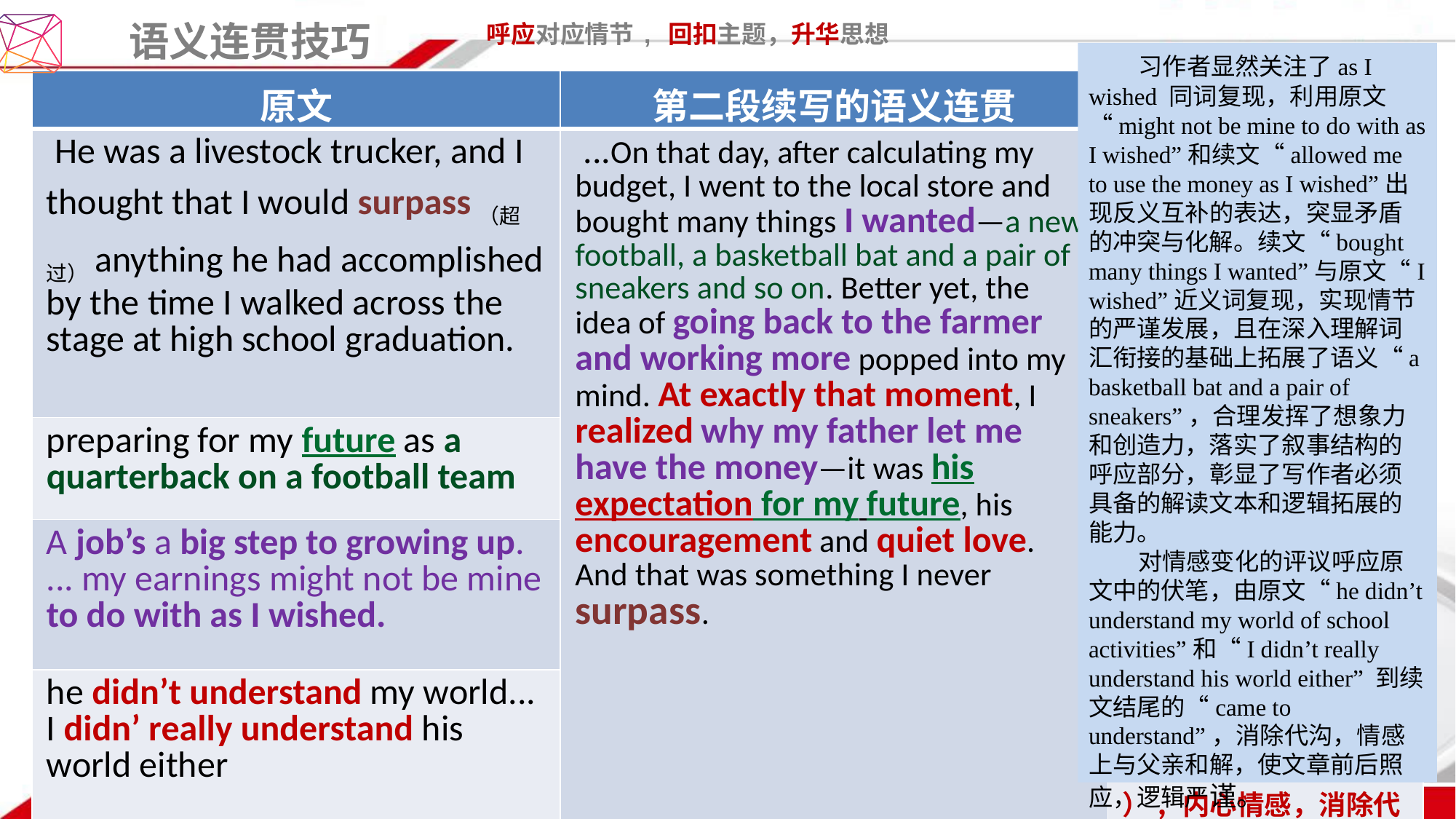

语义连贯技巧            呼应对应情节, 回扣主题，升华思想

       习作者显然关注了as I wished 同词复现，利用原文“might not be mine to do with as I wished”和续文“allowed me to use the money as I wished”出现反义互补的表达，突显矛盾的冲突与化解。续文“bought many things I wanted”与原文“I wished”近义词复现，实现情节的严谨发展，且在深入理解词汇衔接的基础上拓展了语义“a basketball bat and a pair of sneakers”，合理发挥了想象力和创造力，落实了叙事结构的呼应部分，彰显了写作者必须具备的解读文本和逻辑拓展的能力。
        对情感变化的评议呼应原文中的伏笔，由原文“he didn’t understand my world of school activities”和“I didn’t really understand his world either” 到续文结尾的“came to understand”，消除代沟，情感上与父亲和解，使文章前后照应，逻辑严谨。
| 原文 | 第二段续写的语义连贯 | 技巧 |
| --- | --- | --- |
| He was a livestock trucker, and I thought that I would surpass（超过）anything he had accomplished by the time I walked across the stage at high school graduation. | ...On that day, after calculating my budget, I went to the local store and bought many things I wanted—a new football, a basketball bat and a pair of sneakers and so on. Better yet, the idea of going back to the farmer and working more popped into my mind. At exactly that moment, I realized why my father let me have the money—it was his expectation for my future, his encouragement and quiet love. And that was something I never surpass. | 同词复现，赋予新义（父爱无法超越） |
| preparing for my future as a quarterback on a football team |  | 同词复现，赋予新义（人生未来） |
| A job’s a big step to growing up. ... my earnings might not be mine to do with as I wished. |  | job的引申义，“年少不知工作苦，读懂已是过来人”，工作艰辛和意义。 |
| he didn’t understand my world... I didn’ really understand his world either |  | 反义词关系， didn’t understand→ realize（expectation...）, 内心情感，消除代沟 |
2021年6月普通高等学校招生全国统一考试（浙江卷）